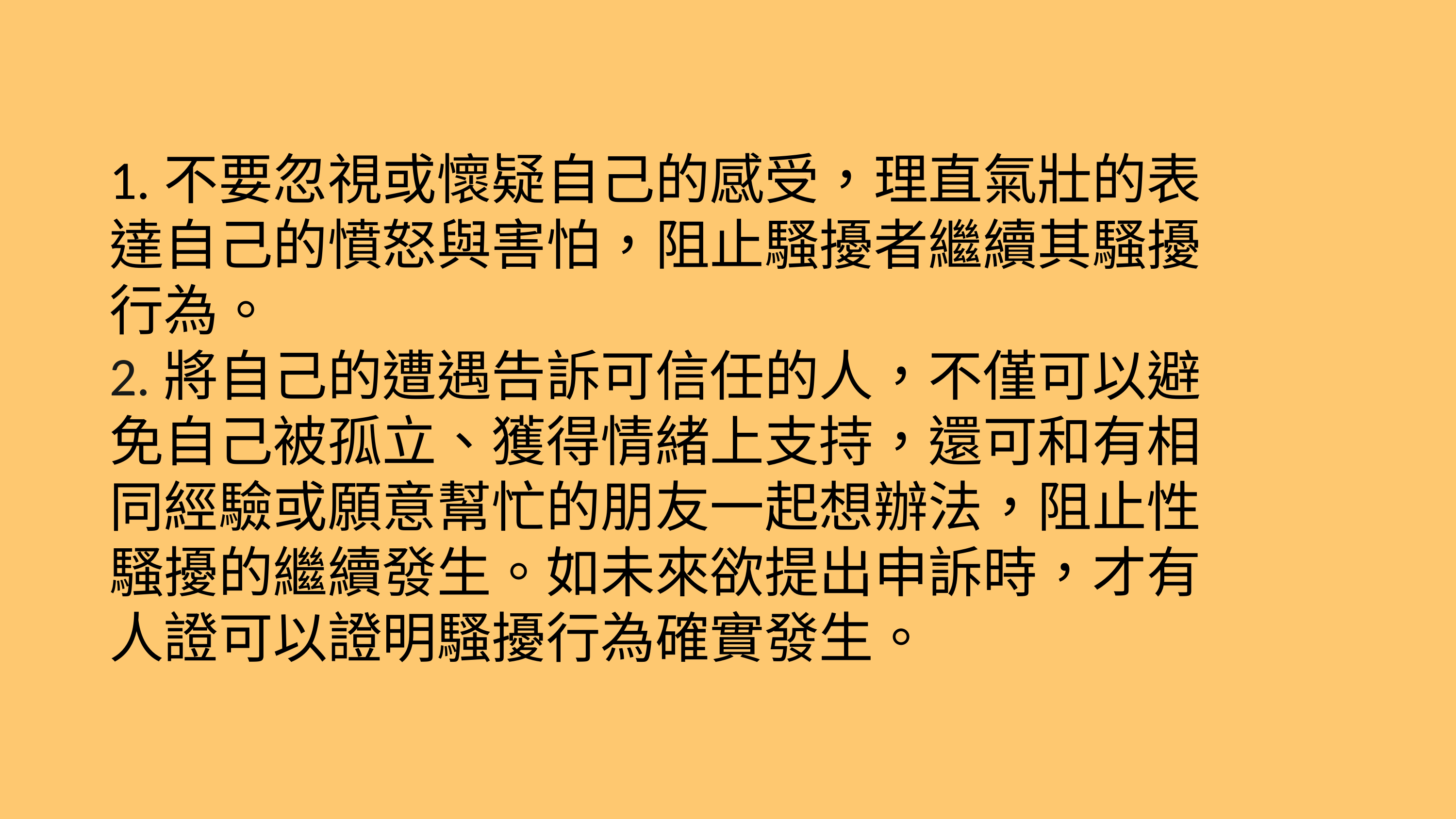

1.不要忽視或懷疑自己的感受，理直氣壯的表達自己的憤怒與害怕，阻止騷擾者繼續其騷擾行為。
2.將自己的遭遇告訴可信任的人，不僅可以避免自己被孤立、獲得情緒上支持，還可和有相同經驗或願意幫忙的朋友一起想辦法，阻止性騷擾的繼續發生。如未來欲提出申訴時，才有人證可以證明騷擾行為確實發生。